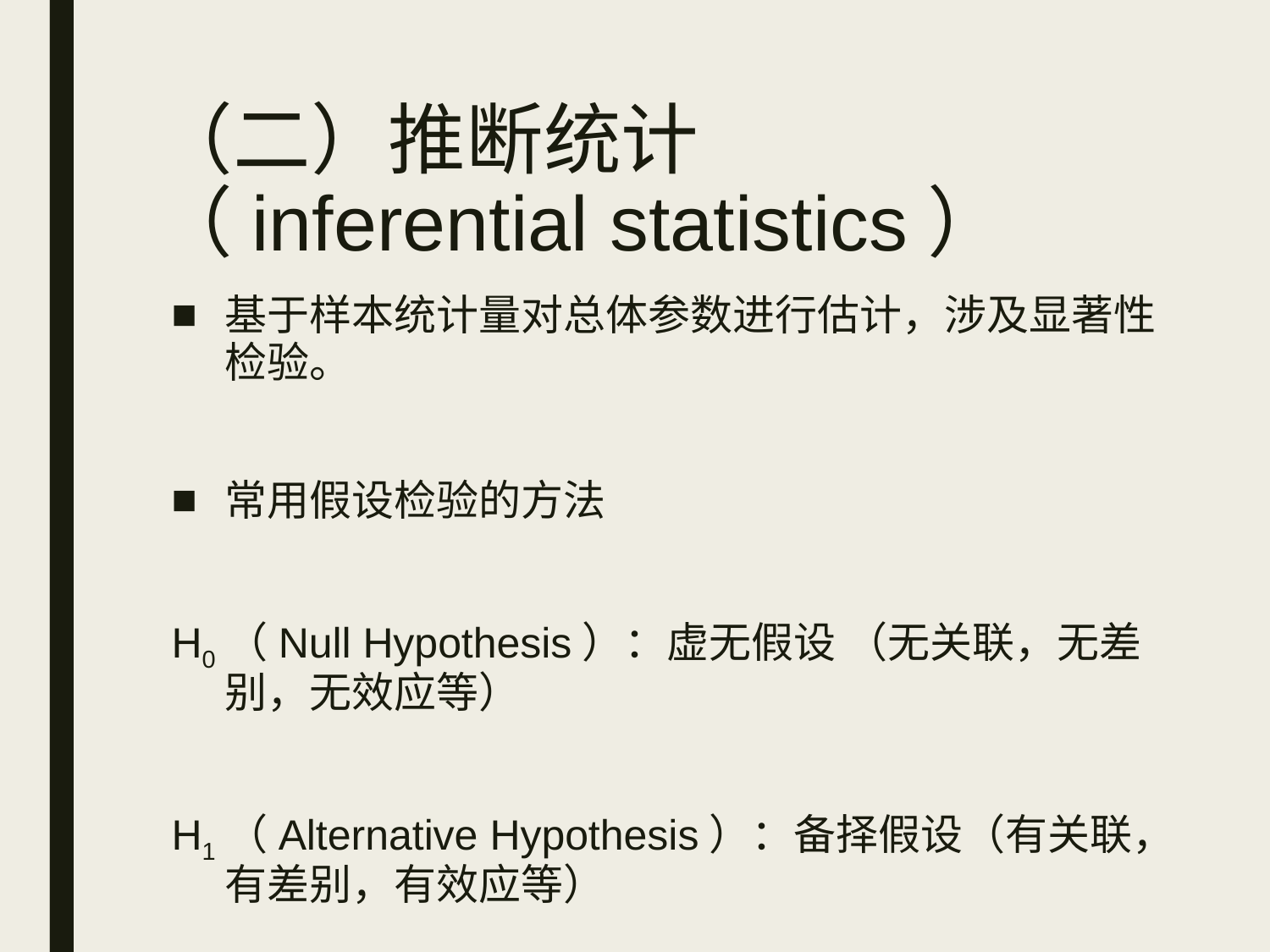

# （二）推断统计（inferential statistics）
基于样本统计量对总体参数进行估计，涉及显著性检验。

常用假设检验的方法

H0（Null Hypothesis）：虚无假设 （无关联，无差别，无效应等）

H1（Alternative Hypothesis）：备择假设（有关联，有差别，有效应等）